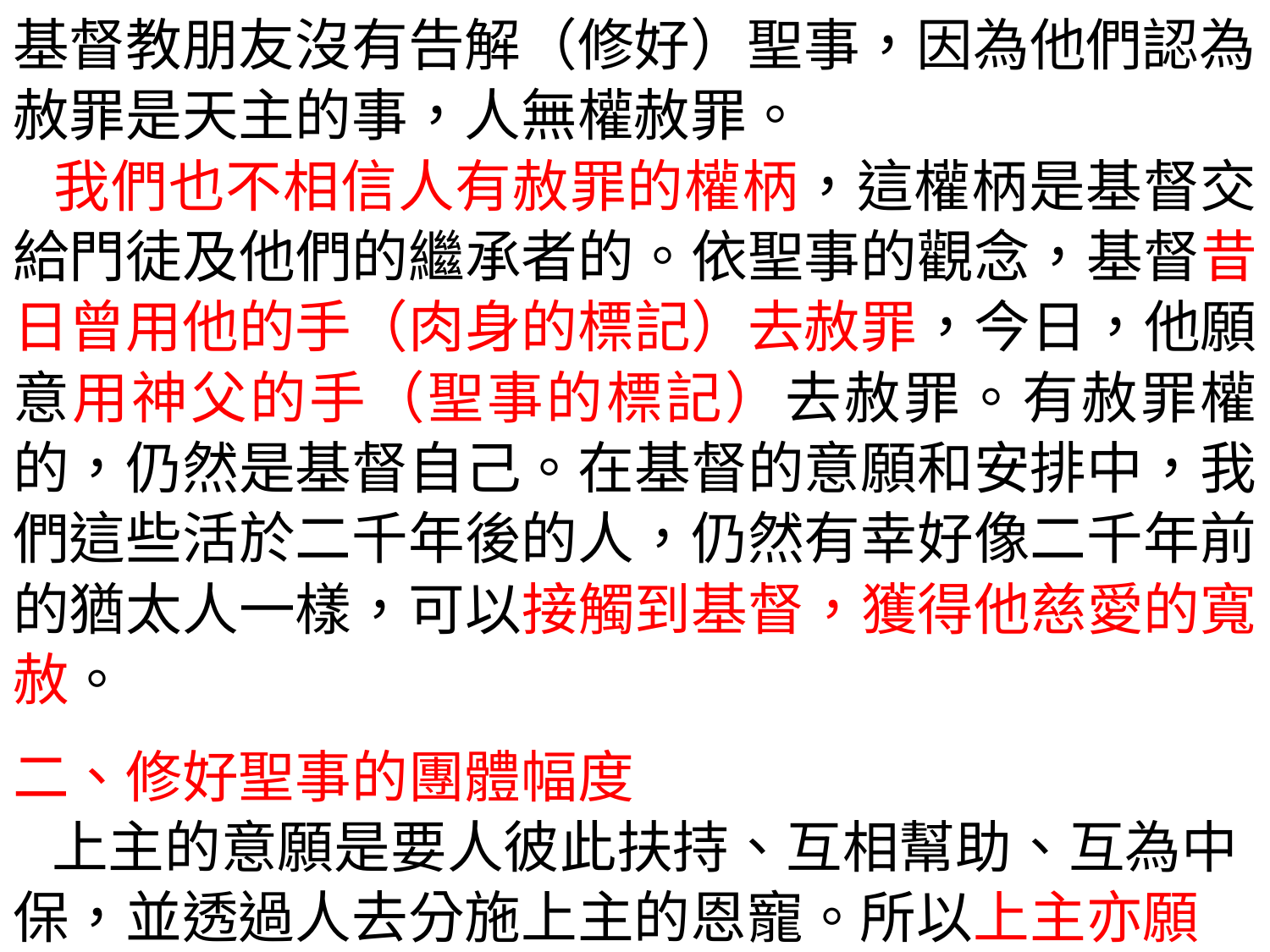

基督教朋友沒有告解（修好）聖事，因為他們認為赦罪是天主的事，人無權赦罪。
  我們也不相信人有赦罪的權柄，這權柄是基督交給門徒及他們的繼承者的。依聖事的觀念，基督昔日曾用他的手（肉身的標記）去赦罪，今日，他願意用神父的手（聖事的標記）去赦罪。有赦罪權的，仍然是基督自己。在基督的意願和安排中，我們這些活於二千年後的人，仍然有幸好像二千年前的猶太人一樣，可以接觸到基督，獲得他慈愛的寬赦。
二、修好聖事的團體幅度
  上主的意願是要人彼此扶持、互相幫助、互為中保，並透過人去分施上主的恩寵。所以上主亦願